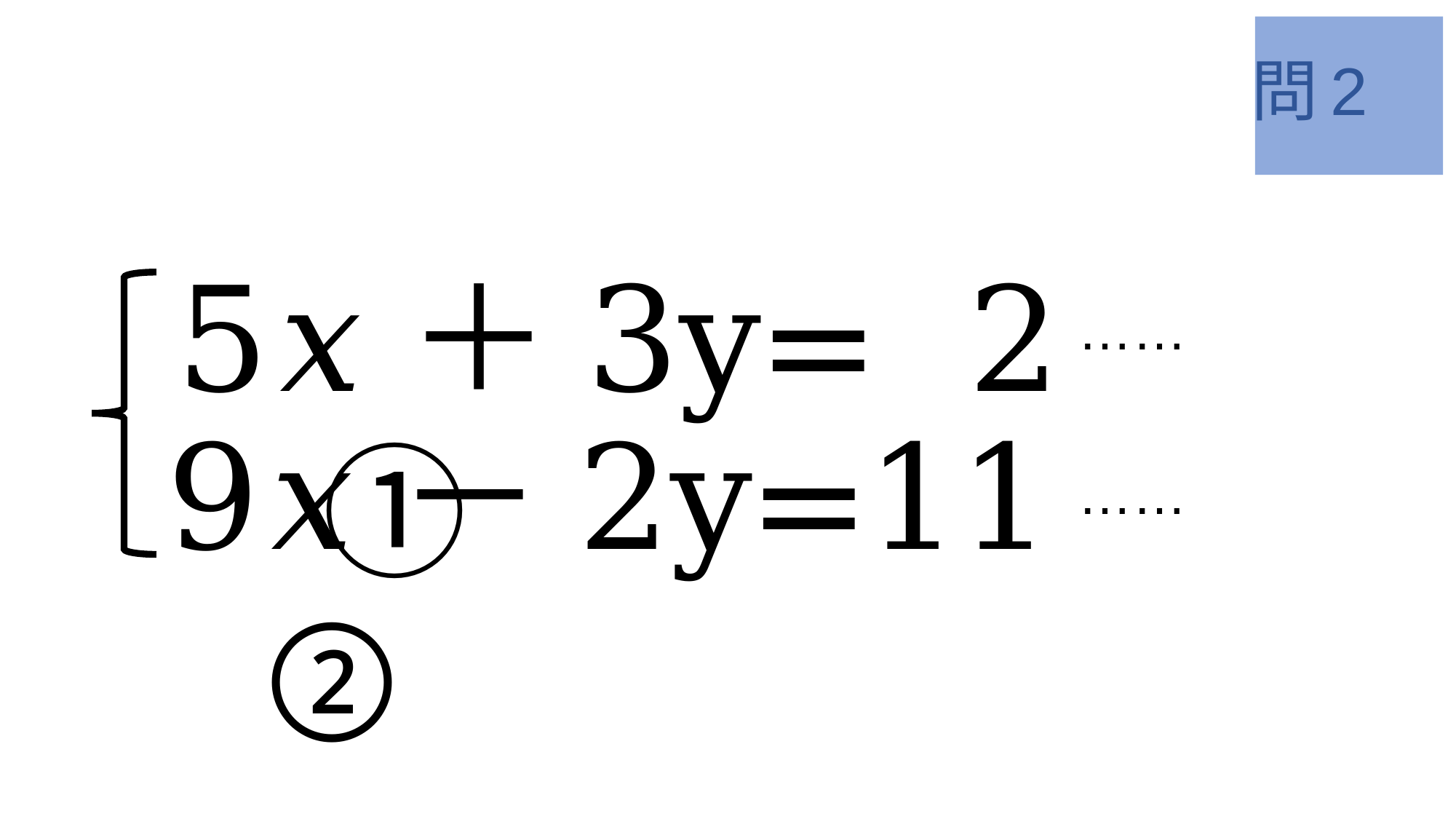

問2
5𝑥＋3y=  2      　①
9𝑥－2y=11          ②

……
……